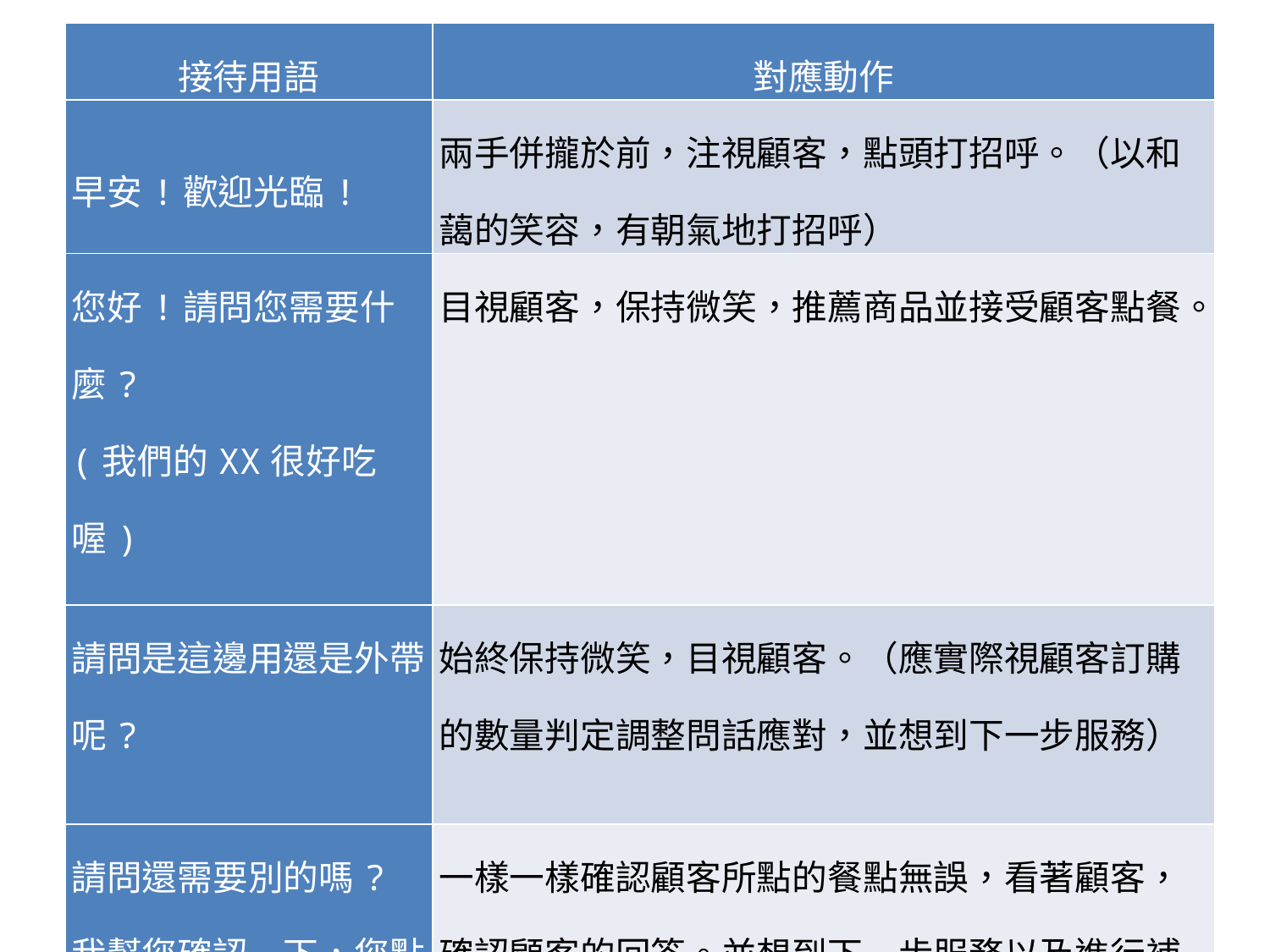

| 接待用語 | 對應動作 |
| --- | --- |
| 早安!歡迎光臨! | 兩手併攏於前，注視顧客，點頭打招呼。（以和藹的笑容，有朝氣地打招呼） |
| 您好!請問您需要什麼? (我們的XX很好吃喔) | 目視顧客，保持微笑，推薦商品並接受顧客點餐。 |
| 請問是這邊用還是外帶呢? | 始終保持微笑，目視顧客。（應實際視顧客訂購的數量判定調整問話應對，並想到下一步服務） |
| 請問還需要別的嗎? 我幫您確認一下，您點的是xx「總共是□□元」 | 一樣一樣確認顧客所點的餐點無誤，看著顧客，確認顧客的回答。並想到下一步服務以及進行補充說明 |
| 「找您＊＊元」 | 雙手接過顧客金錢，若是1000元可稍微提高音量。 |